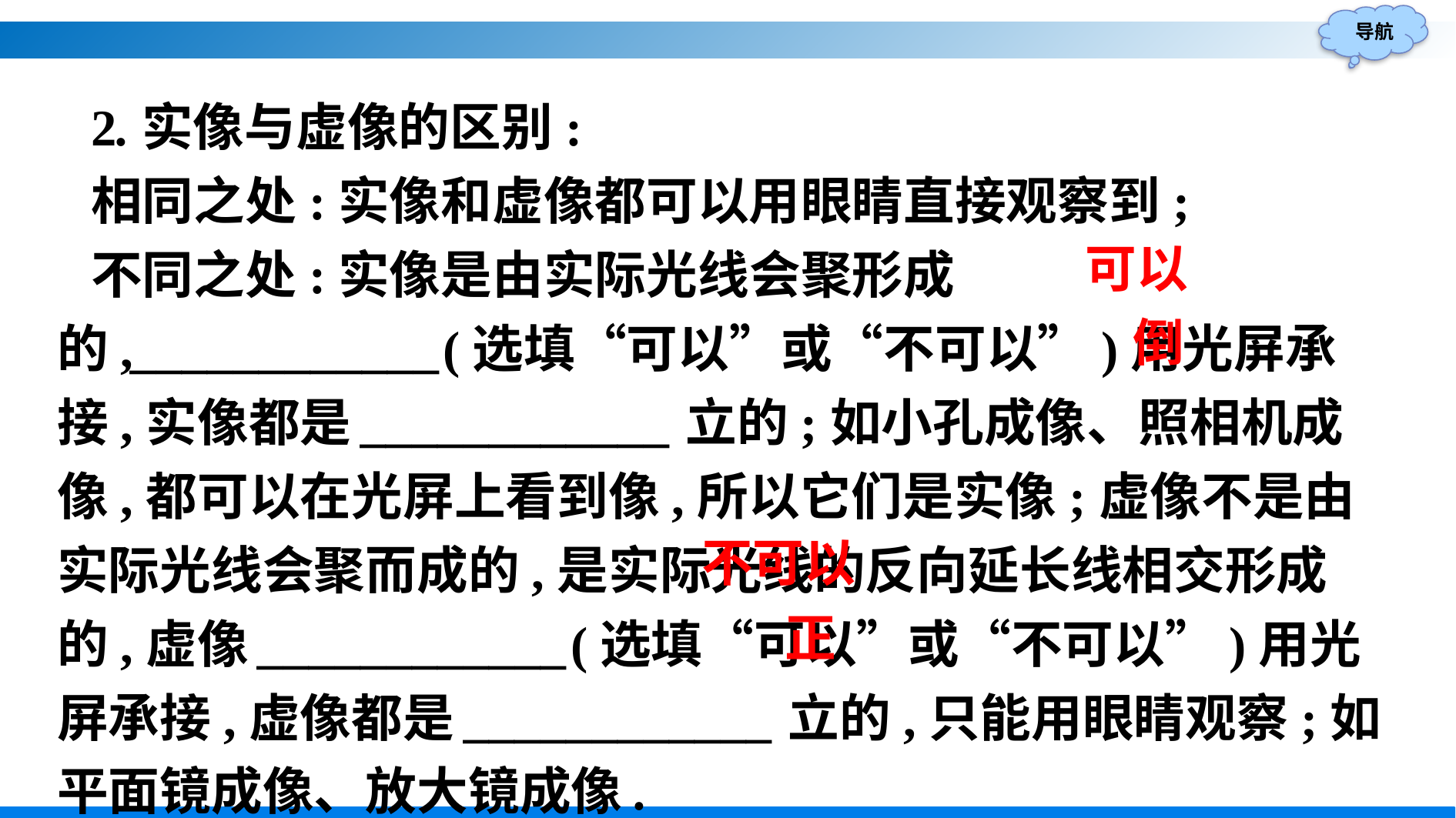

2.实像与虚像的区别:
相同之处:实像和虚像都可以用眼睛直接观察到;
不同之处:实像是由实际光线会聚形成的,____________(选填“可以”或“不可以”)用光屏承接,实像都是____________立的;如小孔成像、照相机成像,都可以在光屏上看到像,所以它们是实像;虚像不是由实际光线会聚而成的,是实际光线的反向延长线相交形成的,虚像____________(选填“可以”或“不可以”)用光屏承接,虚像都是____________立的,只能用眼睛观察;如平面镜成像、放大镜成像.
可以
倒
不可以
正